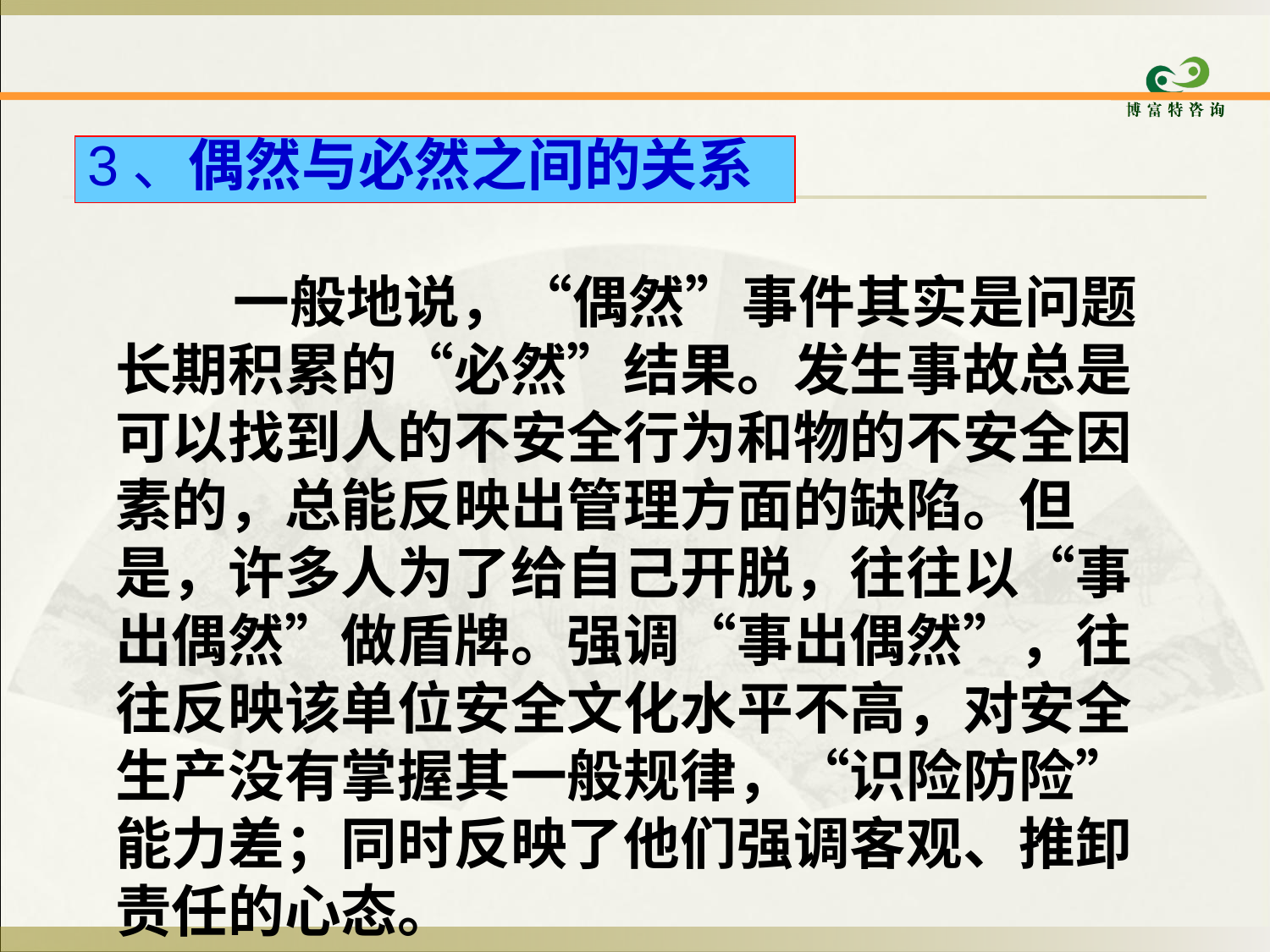

3、偶然与必然之间的关系
            一般地说，“偶然”事件其实是问题长期积累的“必然”结果。发生事故总是可以找到人的不安全行为和物的不安全因素的，总能反映出管理方面的缺陷。但是，许多人为了给自己开脱，往往以“事出偶然”做盾牌。强调“事出偶然”，往往反映该单位安全文化水平不高，对安全生产没有掌握其一般规律，“识险防险”能力差；同时反映了他们强调客观、推卸责任的心态。